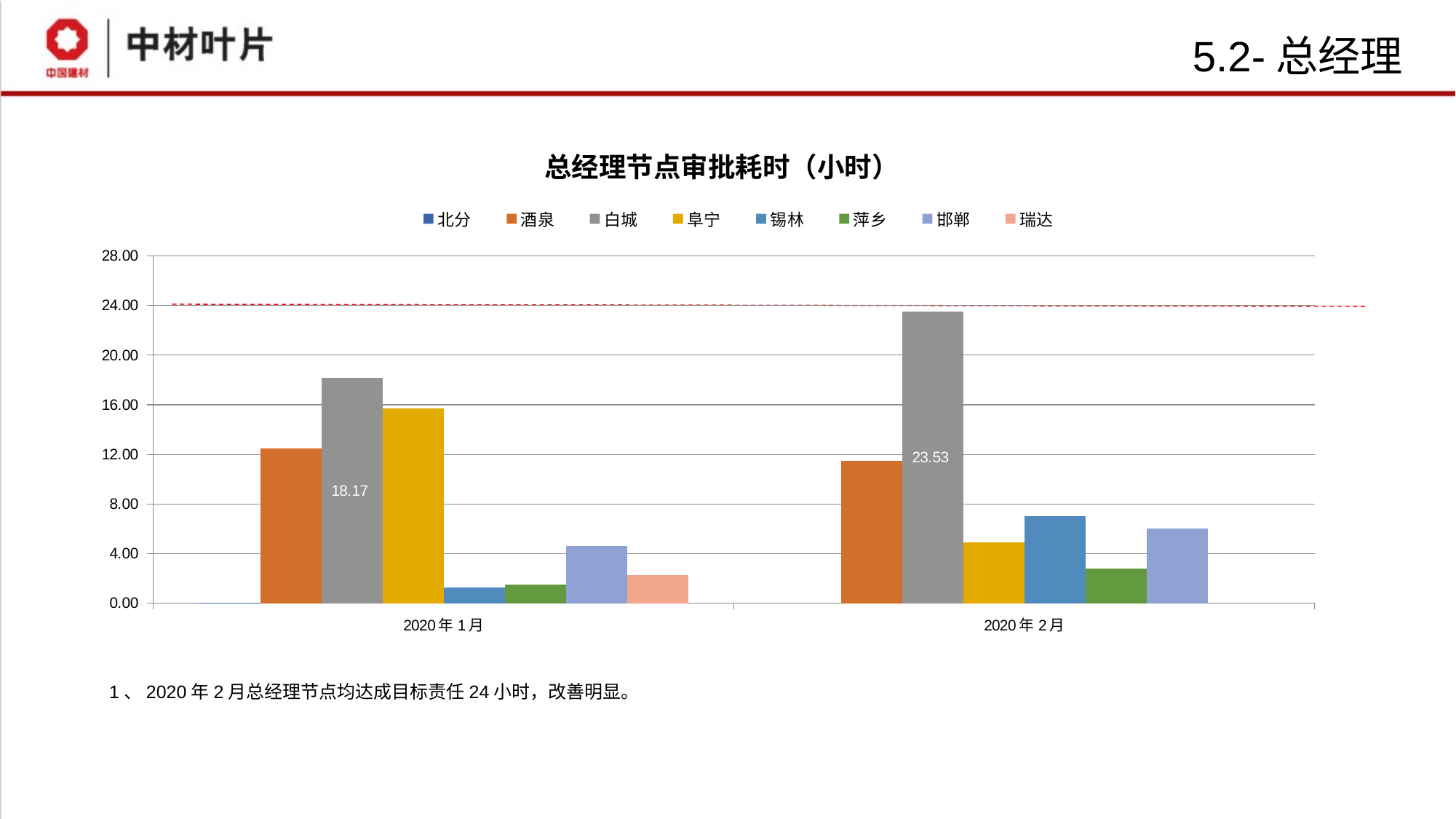

# 5.2-总经理

### Chart: 总经理节点审批耗时（小时）

| Category | 北分 | 酒泉 | 白城 | 阜宁 | 锡林 | 萍乡 | 邯郸 | 瑞达 |
|---|---|---|---|---|---|---|---|---|
| 2020年1月 | 0.01111111108912155 | 12.464824561427935 | 18.169269005869097 | 15.713286252366773 | 1.2961842105448198 | 1.4945915032568498 | 4.613974358967075 | 2.276470588208587 |
| 2020年2月 | None | 11.49347222222059 | 23.530787037030677 | 4.893199588456708 | 7.037651515147775 | 2.7709027777891606 | 5.993297101453999 | None |
1、2020年2月总经理节点均达成目标责任24小时，改善明显。